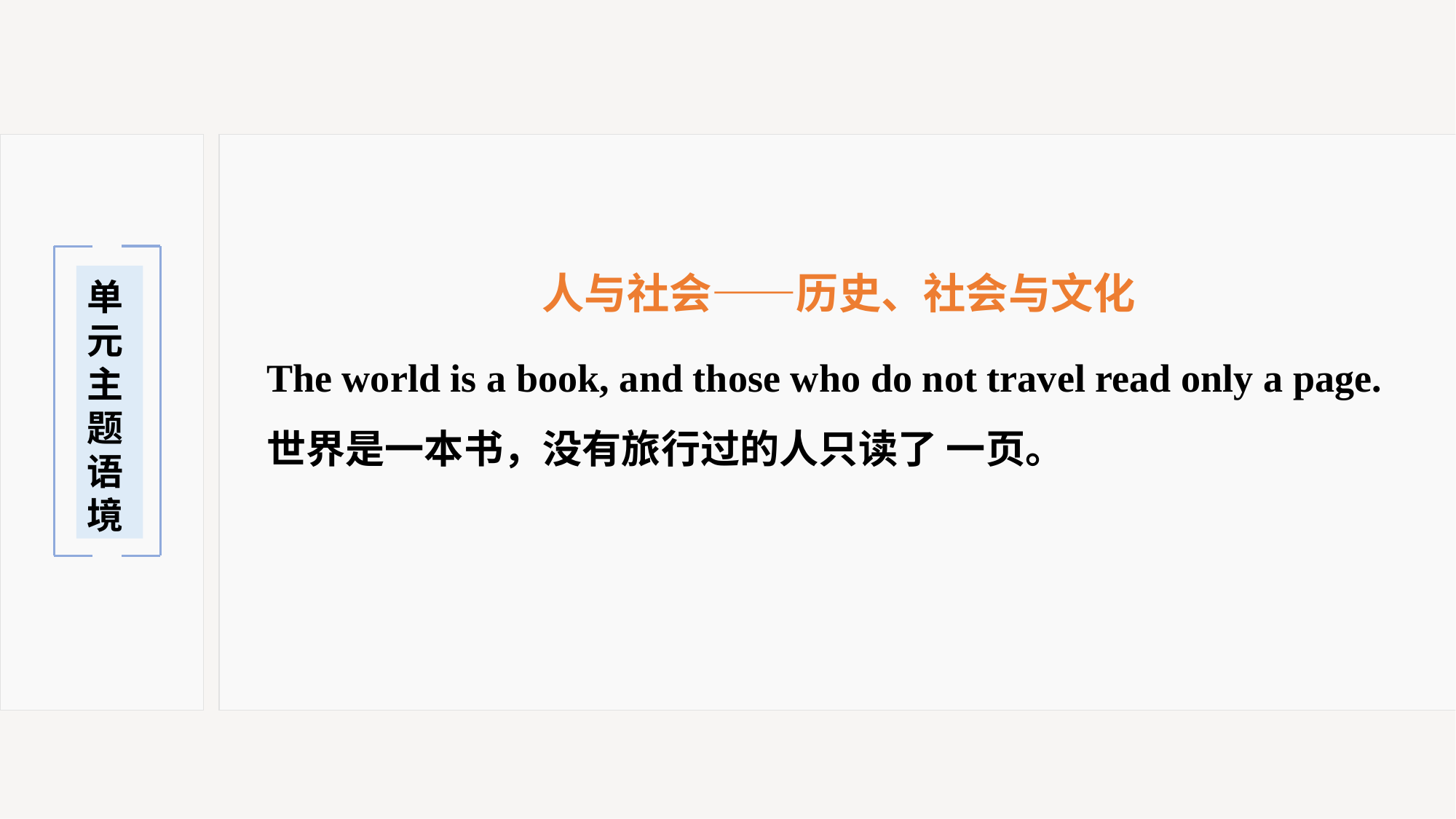

人与社会——历史、社会与文化
单
元
主
题
语
境
The world is a book, and those who do not travel read only a page.
世界是一本书，没有旅行过的人只读了 一页。